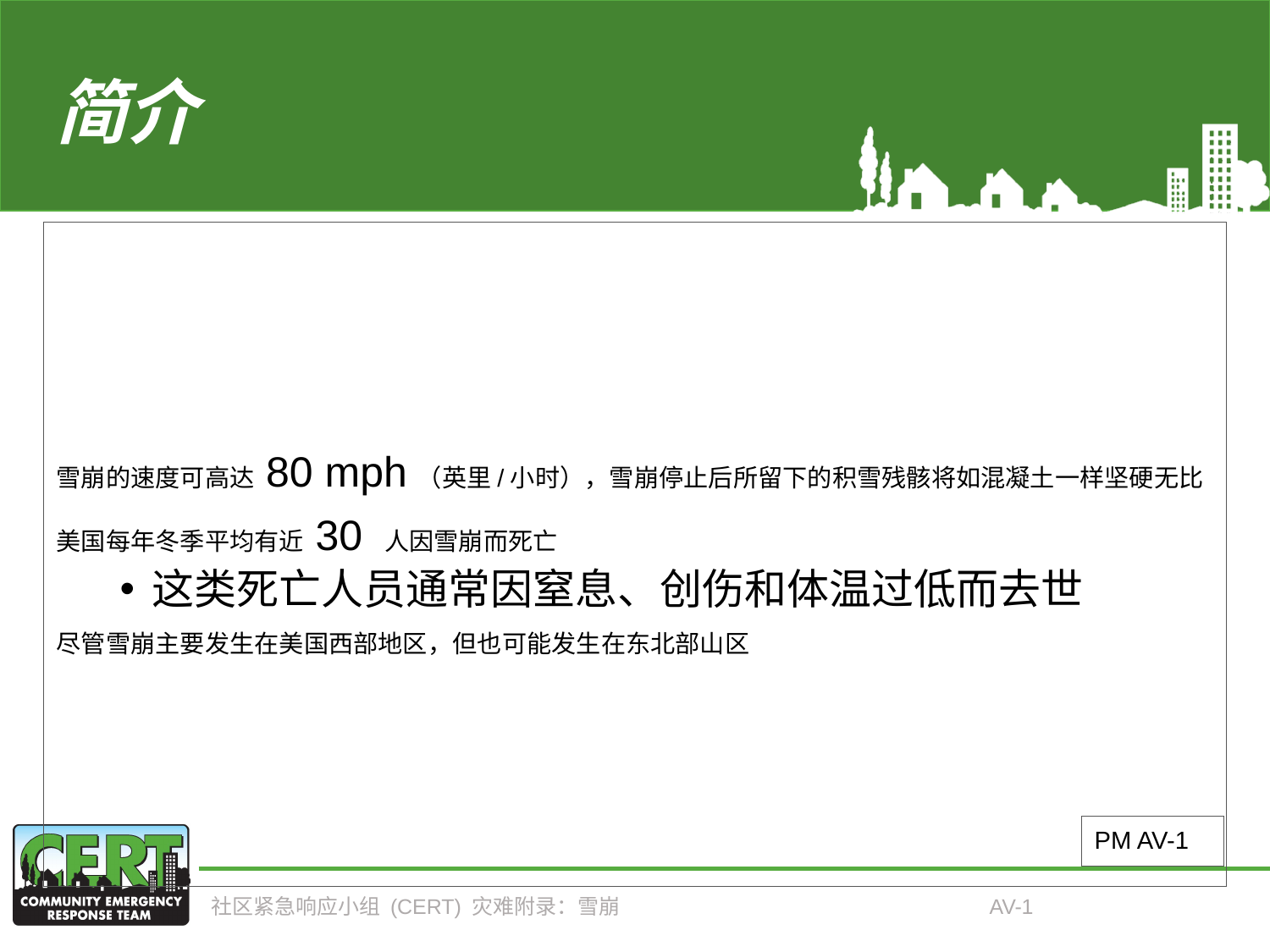

# 简介
雪崩的速度可高达 80 mph（英里/小时），雪崩停止后所留下的积雪残骸将如混凝土一样坚硬无比
美国每年冬季平均有近 30 人因雪崩而死亡
这类死亡人员通常因窒息、创伤和体温过低而去世
尽管雪崩主要发生在美国西部地区，但也可能发生在东北部山区
PM AV-1
社区紧急响应小组 (CERT) 灾难附录：雪崩
AV-1